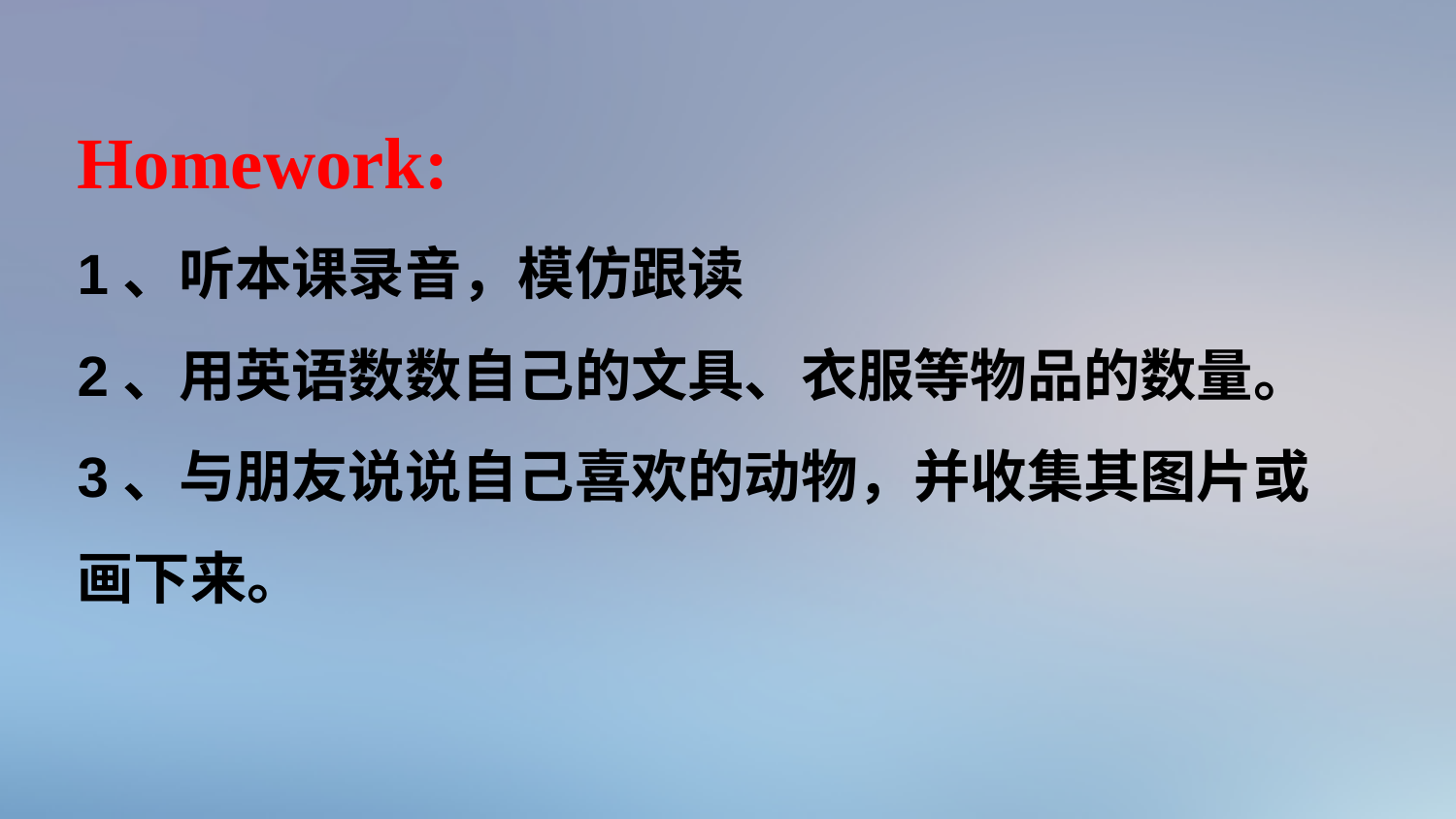

Homework:
1、听本课录音，模仿跟读
2、用英语数数自己的文具、衣服等物品的数量。
3、与朋友说说自己喜欢的动物，并收集其图片或画下来。